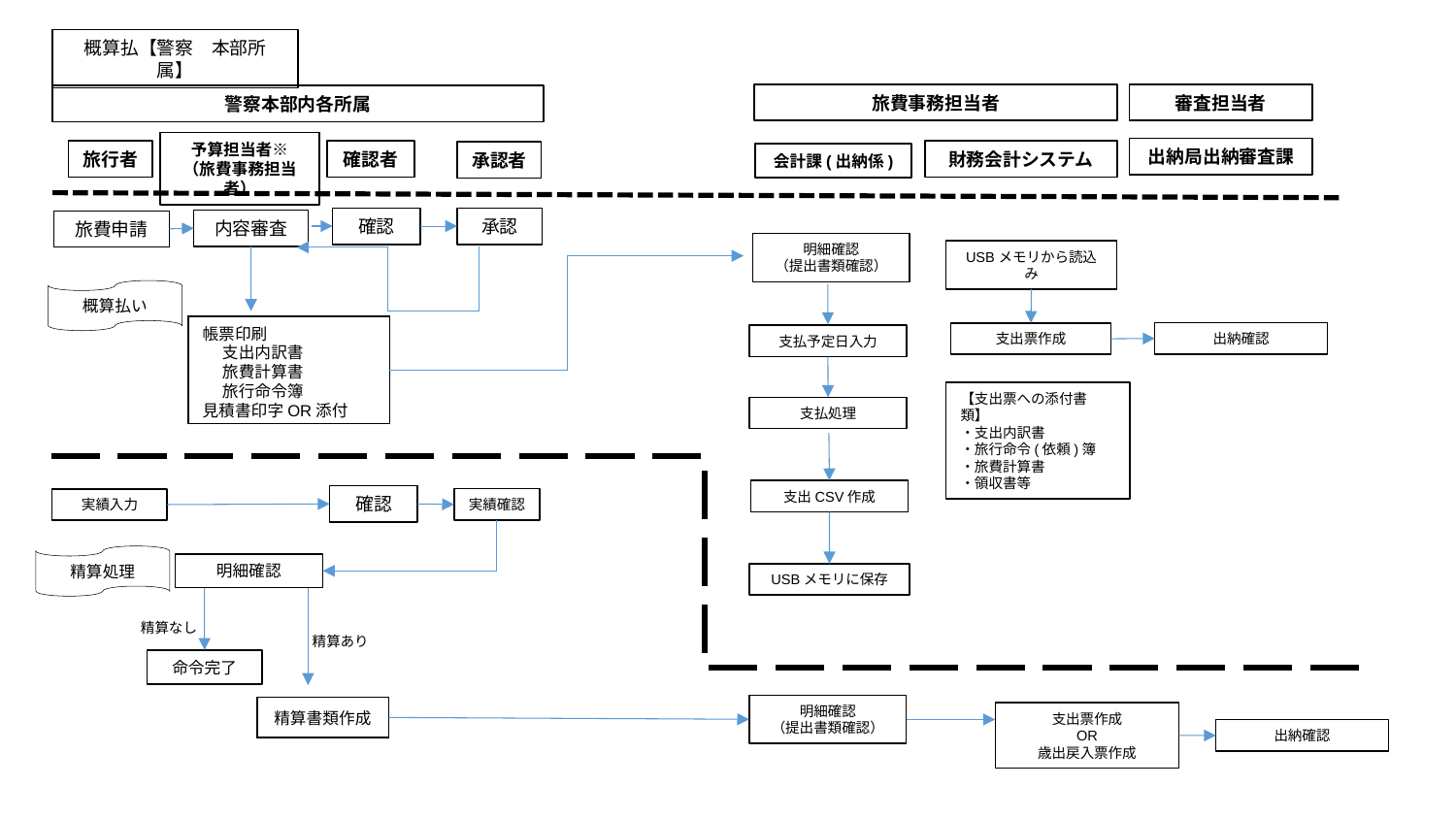

概算払【警察　本部所属】
旅費事務担当者
審査担当者
警察本部内各所属
予算担当者※
（旅費事務担当者）
出納局出納審査課
確認者
旅行者
財務会計システム
承認者
会計課(出納係)

確認
承認
内容審査
旅費申請
明細確認
（提出書類確認）
USBメモリから読込み
概算払い
帳票印刷
　 支出内訳書
　 旅費計算書
　 旅行命令簿
見積書印字OR添付

出納確認
支出票作成
支払予定日入力
【支出票への添付書類】
・支出内訳書
・旅行命令(依頼)簿
・旅費計算書
・領収書等
支払処理
支出CSV作成
確認
実績確認
実績入力
精算処理
明細確認
USBメモリに保存
精算なし
精算あり
命令完了
明細確認
（提出書類確認）
精算書類作成
支出票作成
OR
歳出戻入票作成
出納確認